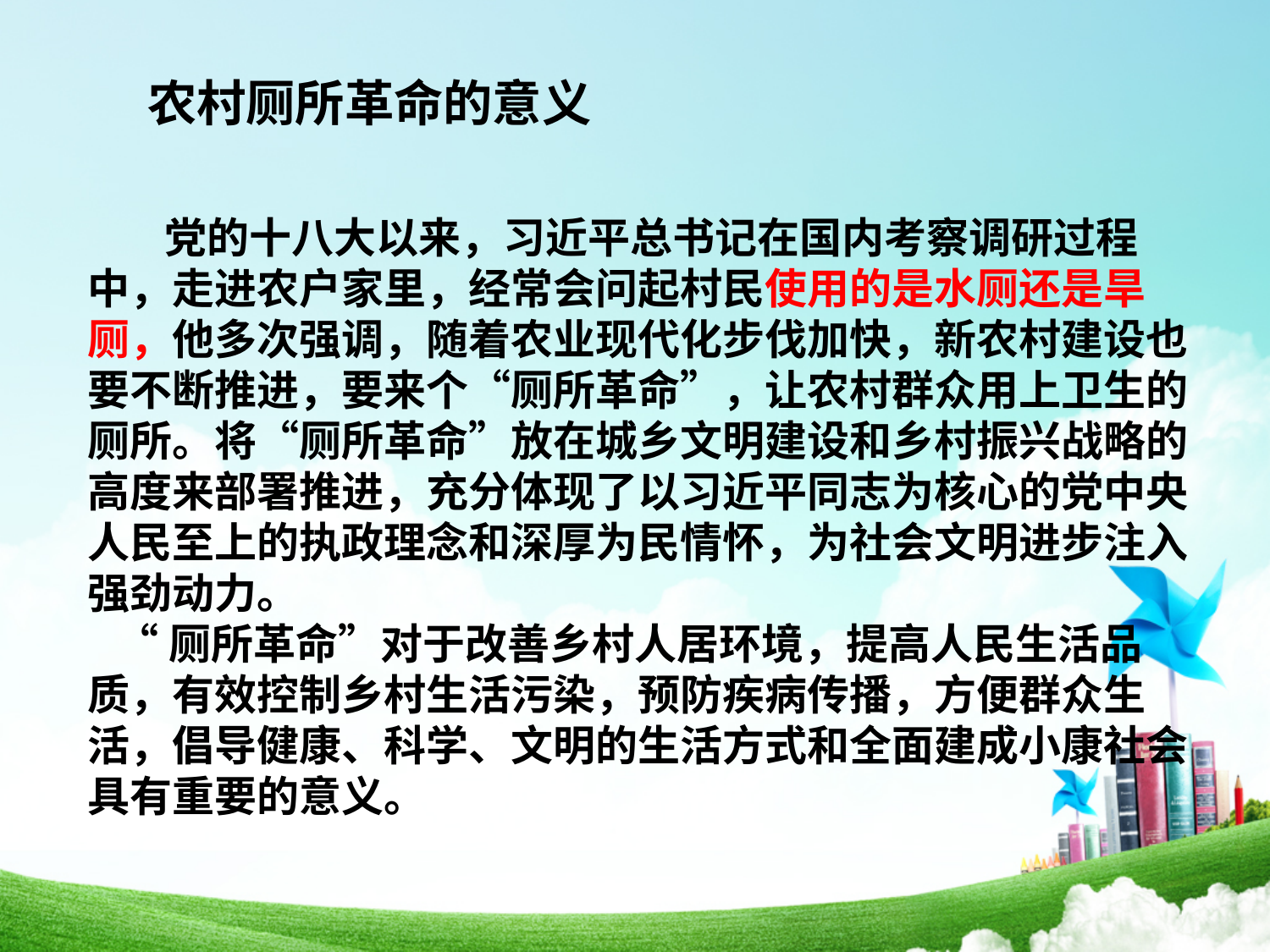

农村厕所革命的意义
       党的十八大以来，习近平总书记在国内考察调研过程中，走进农户家里，经常会问起村民使用的是水厕还是旱厕，他多次强调，随着农业现代化步伐加快，新农村建设也要不断推进，要来个“厕所革命”，让农村群众用上卫生的厕所。将“厕所革命”放在城乡文明建设和乡村振兴战略的高度来部署推进，充分体现了以习近平同志为核心的党中央人民至上的执政理念和深厚为民情怀，为社会文明进步注入强劲动力。
   “厕所革命”对于改善乡村人居环境，提高人民生活品质，有效控制乡村生活污染，预防疾病传播，方便群众生活，倡导健康、科学、文明的生活方式和全面建成小康社会具有重要的意义。